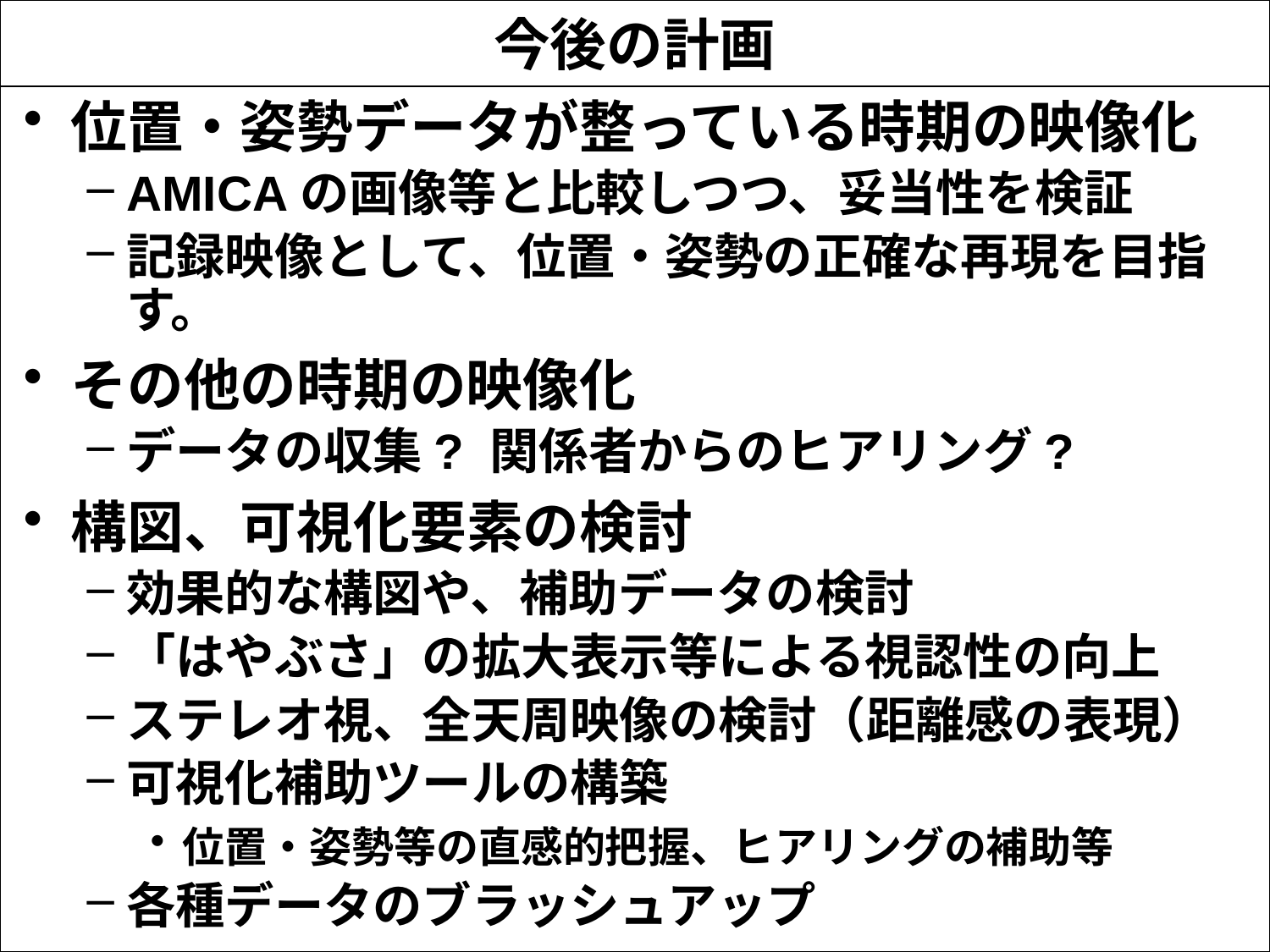

# 今後の計画
位置・姿勢データが整っている時期の映像化
AMICAの画像等と比較しつつ、妥当性を検証
記録映像として、位置・姿勢の正確な再現を目指す。
その他の時期の映像化
データの収集? 関係者からのヒアリング?
構図、可視化要素の検討
効果的な構図や、補助データの検討
「はやぶさ」の拡大表示等による視認性の向上
ステレオ視、全天周映像の検討（距離感の表現）
可視化補助ツールの構築
位置・姿勢等の直感的把握、ヒアリングの補助等
各種データのブラッシュアップ